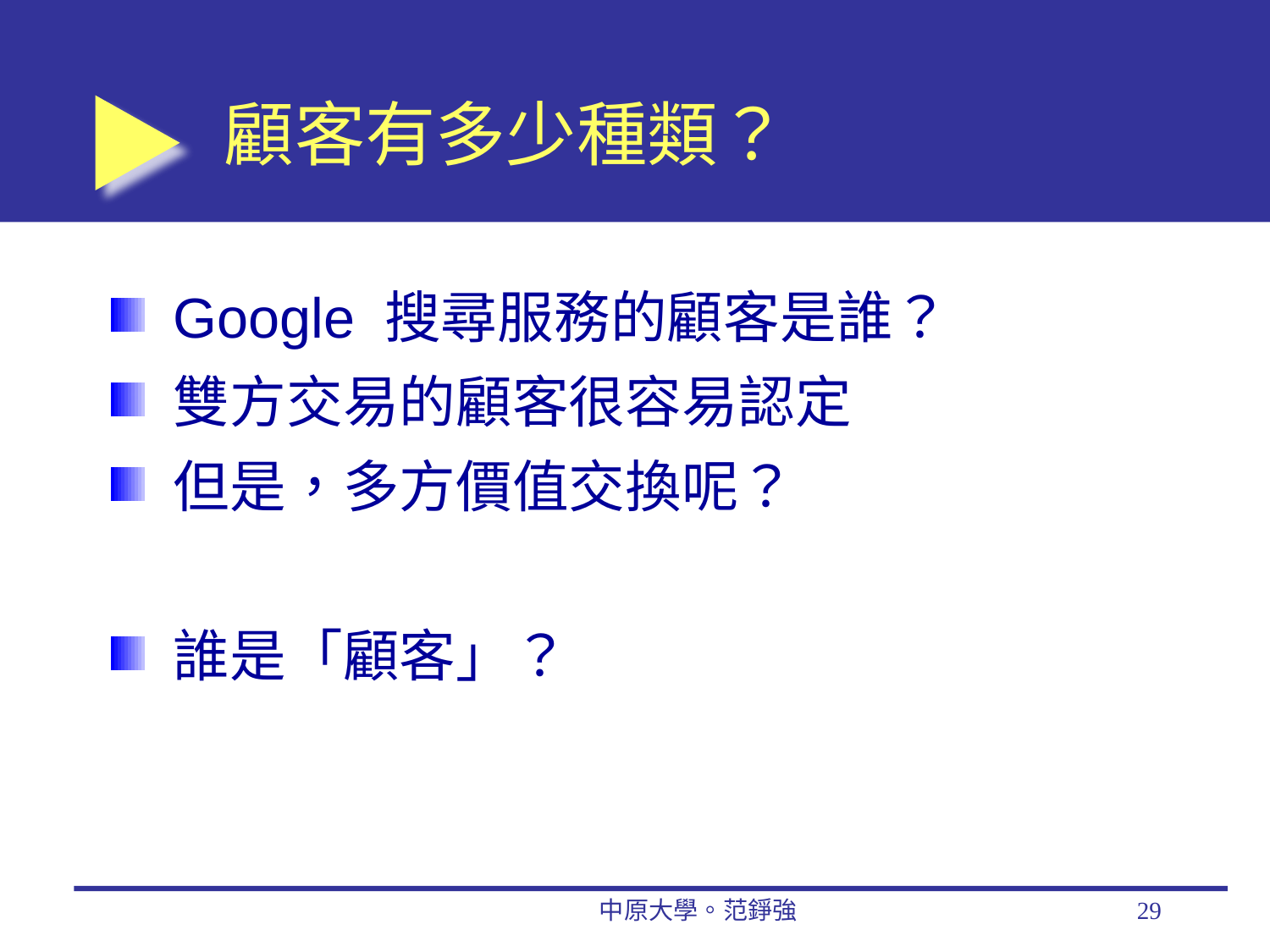

# 顧客有多少種類？
Google 搜尋服務的顧客是誰？
雙方交易的顧客很容易認定
但是，多方價值交換呢？

誰是「顧客」？
中原大學。范錚強
29